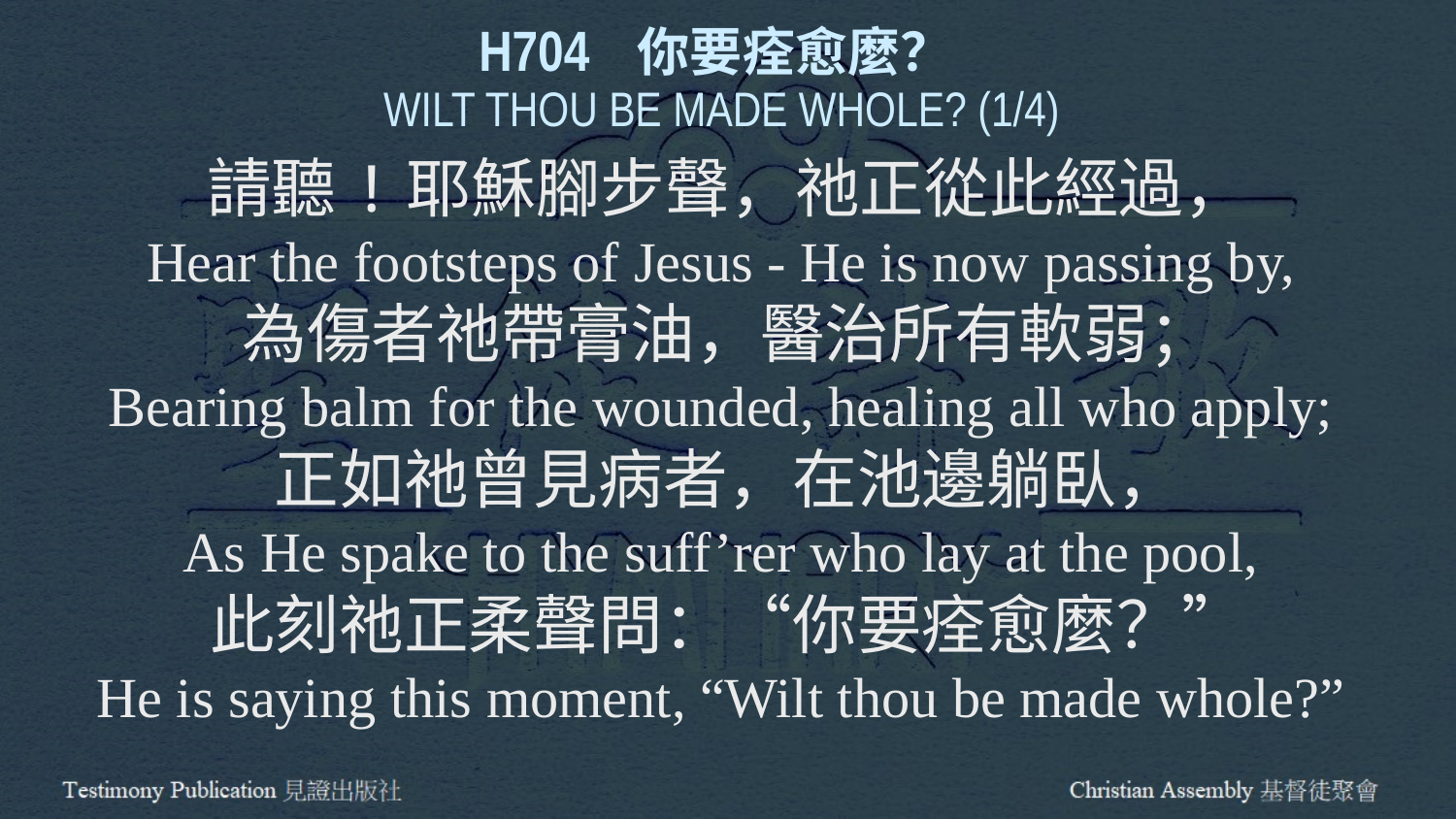

H704  你要痊愈麼？
WILT THOU BE MADE WHOLE? (1/4)
請聽!耶穌腳步聲，祂正從此經過，
Hear the footsteps of Jesus - He is now passing by,
為傷者祂帶膏油，醫治所有軟弱；
Bearing balm for the wounded, healing all who apply;
正如祂曾見病者，在池邊躺臥，
As He spake to the suff’rer who lay at the pool,
此刻祂正柔聲問：“你要痊愈麼？”
He is saying this moment, “Wilt thou be made whole?”